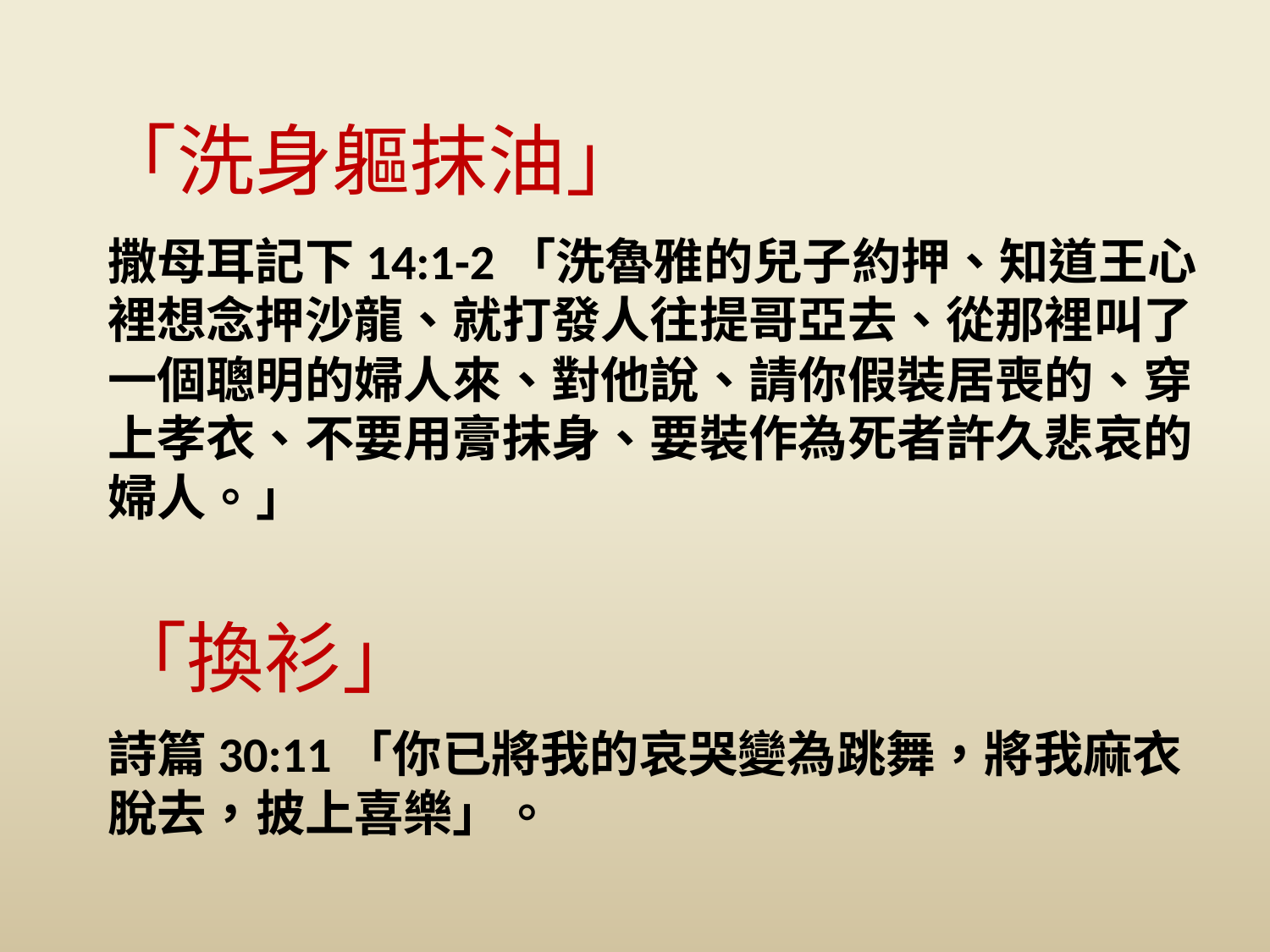

「洗身軀抹油」
撒母耳記下14:1-2「洗魯雅的兒子約押、知道王心裡想念押沙龍、就打發人往提哥亞去、從那裡叫了一個聰明的婦人來、對他說、請你假裝居喪的、穿上孝衣、不要用膏抹身、要裝作為死者許久悲哀的婦人。」
「換衫」
詩篇30:11「你已將我的哀哭變為跳舞，將我麻衣脫去，披上喜樂」。